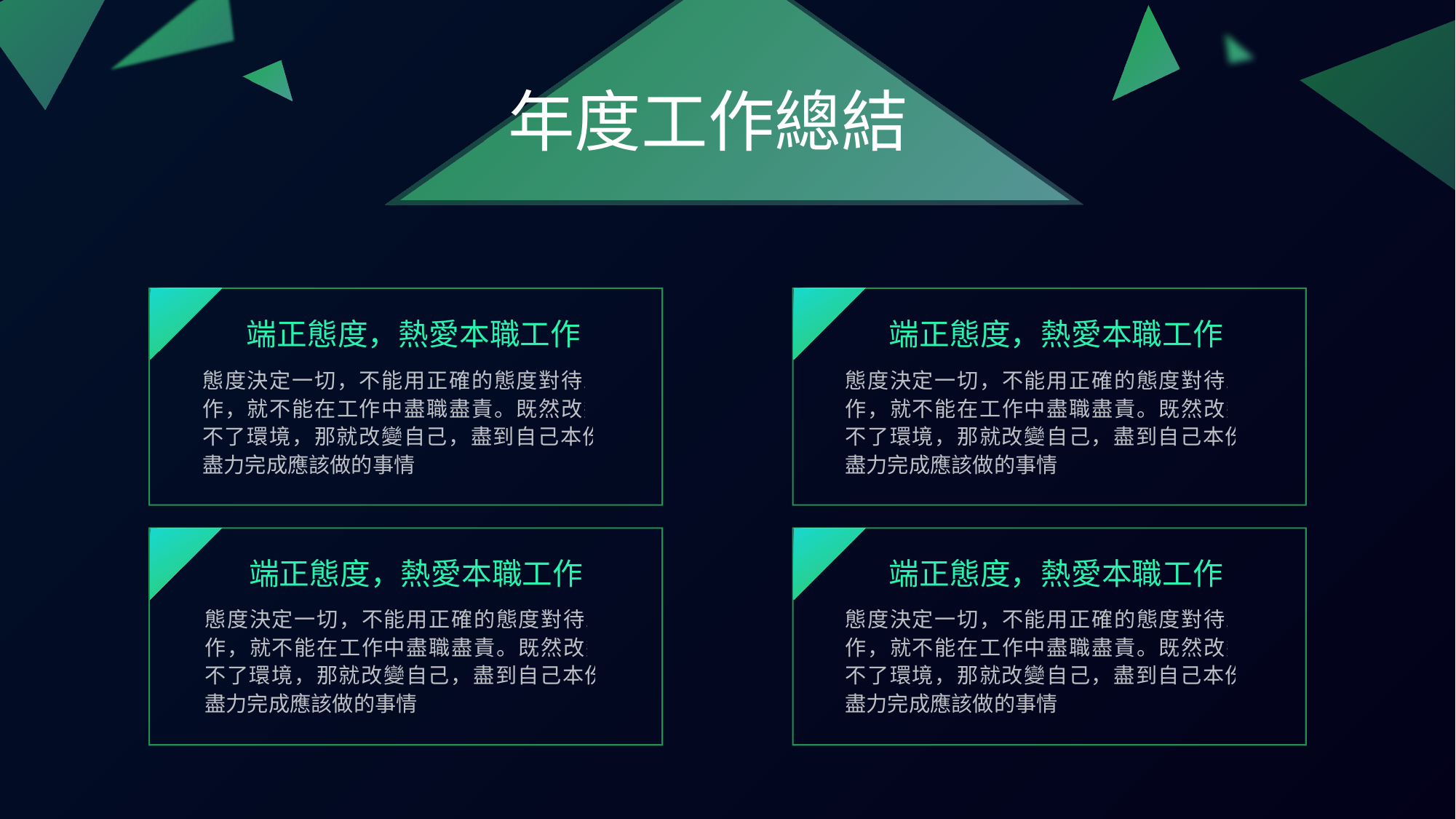

年度工作總結

端正態度，熱愛本職工作
端正態度，熱愛本職工作
態度決定一切，不能用正確的態度對待工作，就不能在工作中盡職盡責。既然改變不了環境，那就改變自己，盡到自己本份，盡力完成應該做的事情
態度決定一切，不能用正確的態度對待工作，就不能在工作中盡職盡責。既然改變不了環境，那就改變自己，盡到自己本份，盡力完成應該做的事情

端正態度，熱愛本職工作
端正態度，熱愛本職工作
態度決定一切，不能用正確的態度對待工作，就不能在工作中盡職盡責。既然改變不了環境，那就改變自己，盡到自己本份，盡力完成應該做的事情
態度決定一切，不能用正確的態度對待工作，就不能在工作中盡職盡責。既然改變不了環境，那就改變自己，盡到自己本份，盡力完成應該做的事情